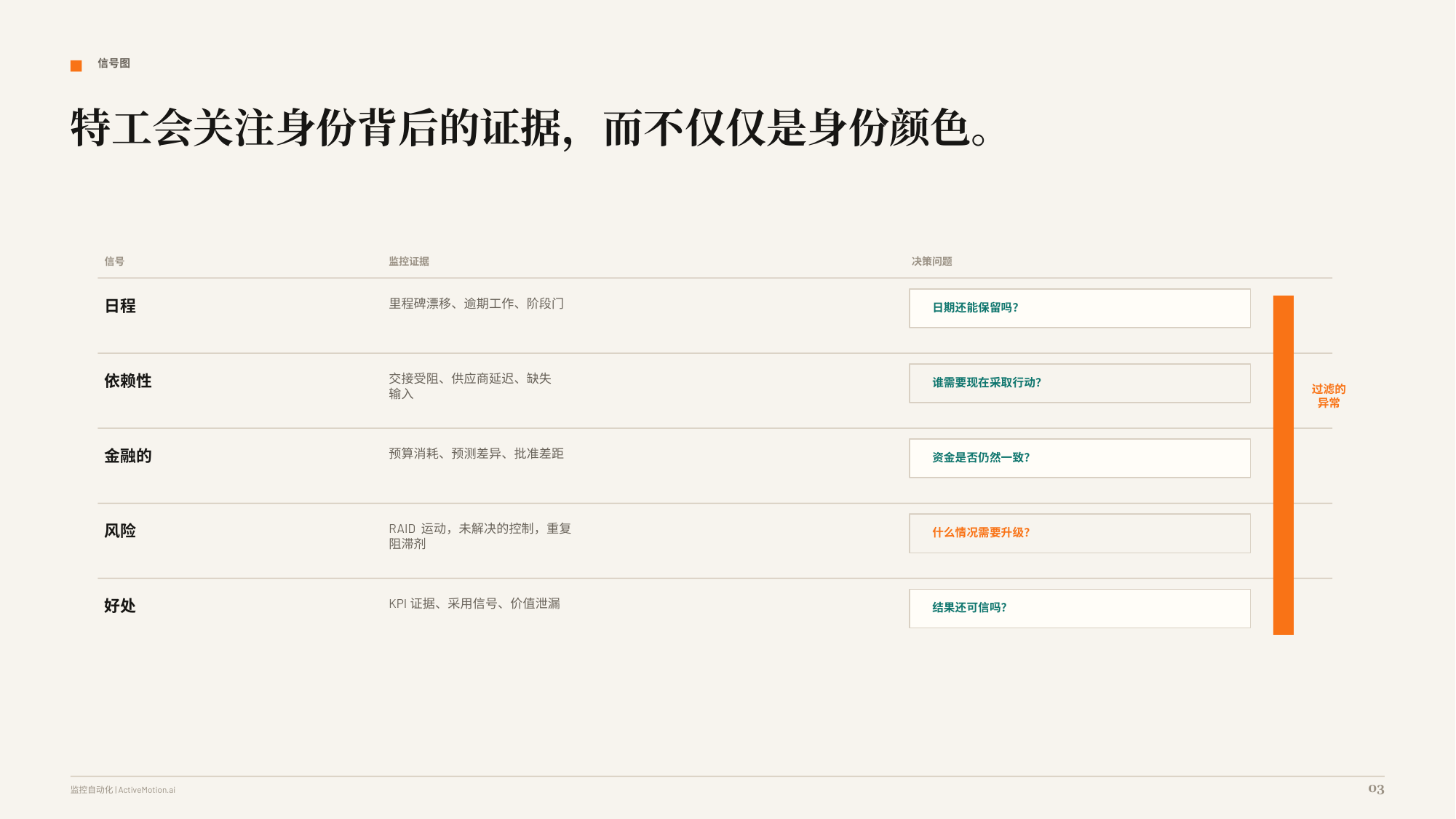

信号图

特工会关注身份背后的证据，而不仅仅是身份颜色。
信号
监控证据
决策问题

日程
里程碑漂移、逾期工作、阶段门

日期还能保留吗？

依赖性
交接受阻、供应商延迟、缺失
输入
谁需要现在采取行动？
过滤的异常

金融的
预算消耗、预测差异、批准差距
资金是否仍然一致？

风险
RAID 运动，未解决的控制，重复
阻滞剂
什么情况需要升级？

好处
KPI证据、采用信号、价值泄漏
结果还可信吗？

03
监控自动化| ActiveMotion.ai